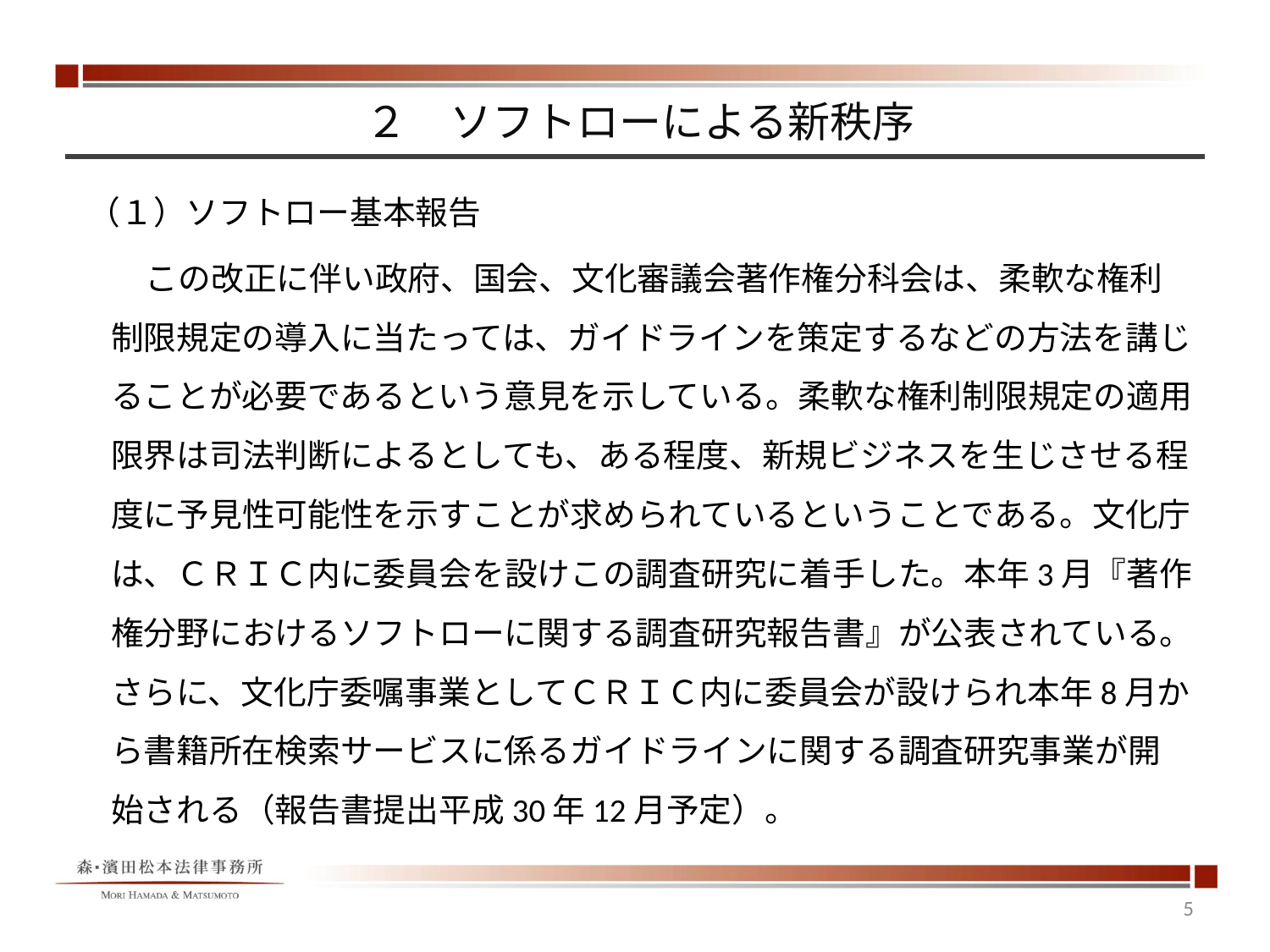

# ２　ソフトローによる新秩序
（１）ソフトロー基本報告
この改正に伴い政府、国会、文化審議会著作権分科会は、柔軟な権利制限規定の導入に当たっては、ガイドラインを策定するなどの方法を講じることが必要であるという意見を示している。柔軟な権利制限規定の適用限界は司法判断によるとしても、ある程度、新規ビジネスを生じさせる程度に予見性可能性を示すことが求められているということである。文化庁は、ＣＲＩＣ内に委員会を設けこの調査研究に着手した。本年3月『著作権分野におけるソフトローに関する調査研究報告書』が公表されている。さらに、文化庁委嘱事業としてＣＲＩＣ内に委員会が設けられ本年8月から書籍所在検索サービスに係るガイドラインに関する調査研究事業が開始される（報告書提出平成30年12月予定）。

5